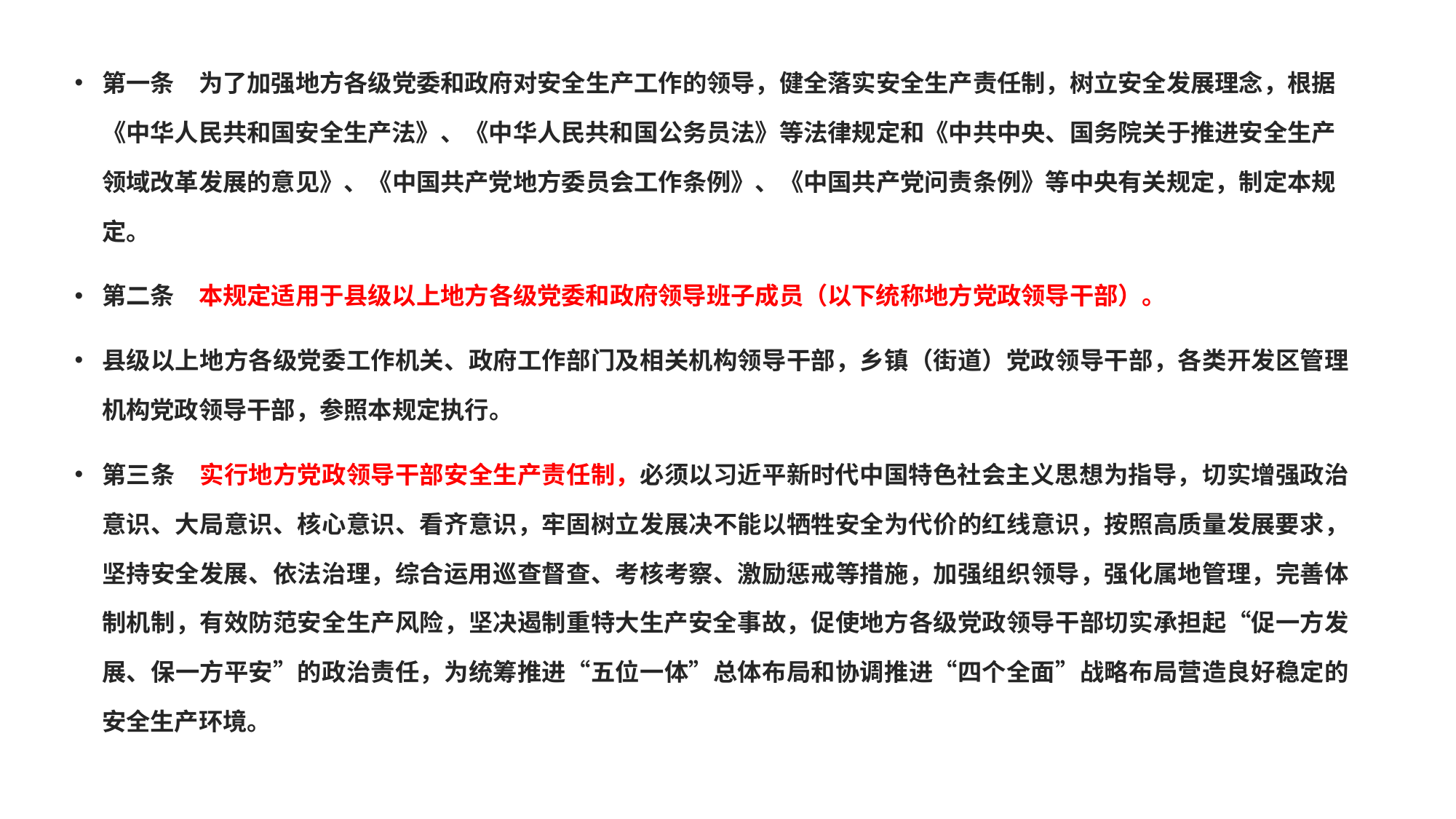

第一条　为了加强地方各级党委和政府对安全生产工作的领导，健全落实安全生产责任制，树立安全发展理念，根据《中华人民共和国安全生产法》、《中华人民共和国公务员法》等法律规定和《中共中央、国务院关于推进安全生产领域改革发展的意见》、《中国共产党地方委员会工作条例》、《中国共产党问责条例》等中央有关规定，制定本规定。
第二条　本规定适用于县级以上地方各级党委和政府领导班子成员（以下统称地方党政领导干部）。
县级以上地方各级党委工作机关、政府工作部门及相关机构领导干部，乡镇（街道）党政领导干部，各类开发区管理机构党政领导干部，参照本规定执行。
第三条　实行地方党政领导干部安全生产责任制，必须以习近平新时代中国特色社会主义思想为指导，切实增强政治意识、大局意识、核心意识、看齐意识，牢固树立发展决不能以牺牲安全为代价的红线意识，按照高质量发展要求，坚持安全发展、依法治理，综合运用巡查督查、考核考察、激励惩戒等措施，加强组织领导，强化属地管理，完善体制机制，有效防范安全生产风险，坚决遏制重特大生产安全事故，促使地方各级党政领导干部切实承担起“促一方发展、保一方平安”的政治责任，为统筹推进“五位一体”总体布局和协调推进“四个全面”战略布局营造良好稳定的安全生产环境。
38